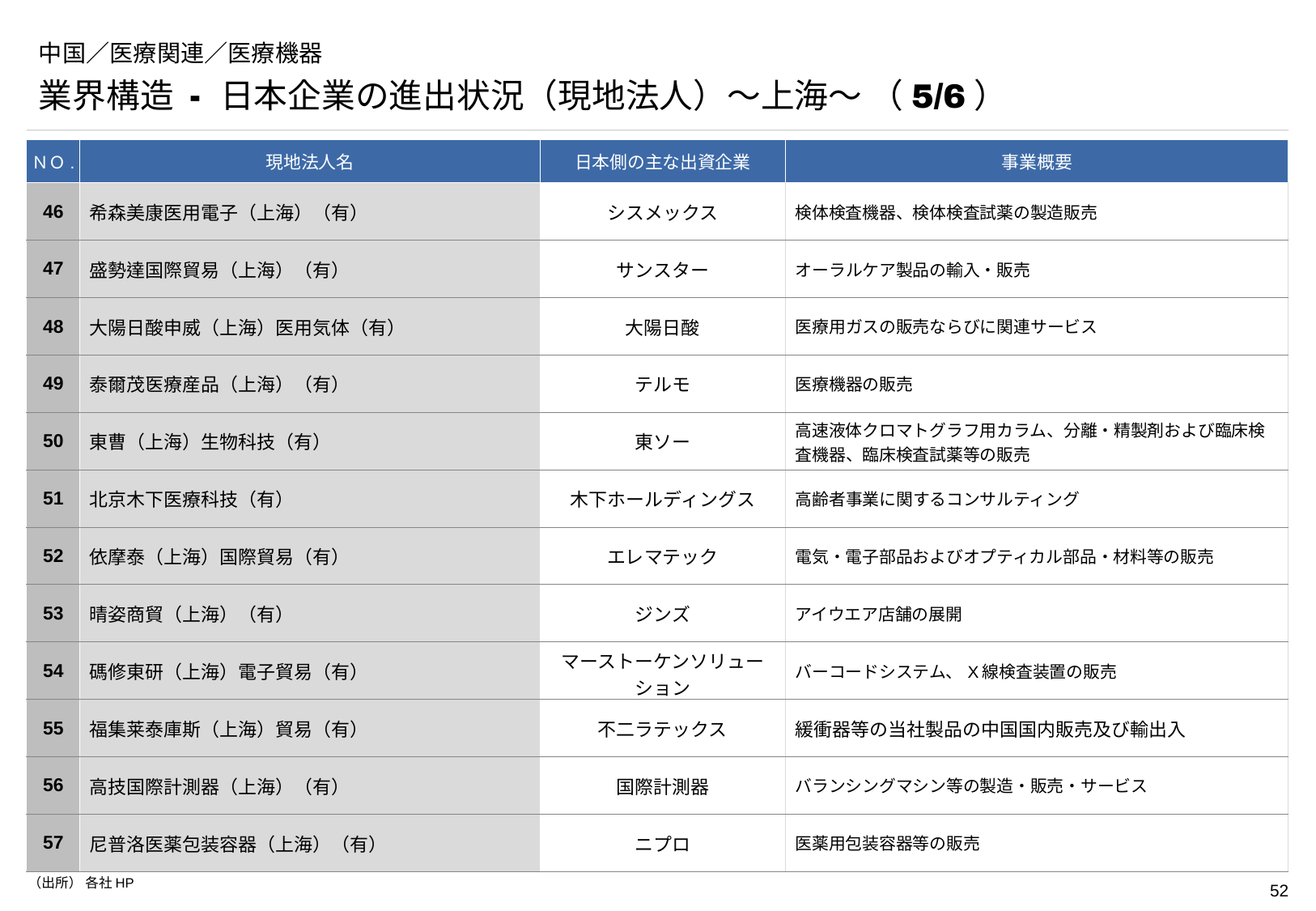

# 中国／医療関連／医療機器
業界構造 - 日本企業の進出状況（現地法人）～上海～ （5/6）
| ＮＯ. | 現地法人名 | 日本側の主な出資企業 | 事業概要 |
| --- | --- | --- | --- |
| 46 | 希森美康医用電子（上海）（有） | シスメックス | 検体検査機器、検体検査試薬の製造販売 |
| 47 | 盛勢達国際貿易（上海）（有） | サンスター | オーラルケア製品の輸入・販売 |
| 48 | 大陽日酸申威（上海）医用気体（有） | 大陽日酸 | 医療用ガスの販売ならびに関連サービス |
| 49 | 泰爾茂医療産品（上海）（有） | テルモ | 医療機器の販売 |
| 50 | 東曹（上海）生物科技（有） | 東ソー | 高速液体クロマトグラフ用カラム、分離・精製剤および臨床検査機器、臨床検査試薬等の販売 |
| 51 | 北京木下医療科技（有） | 木下ホールディングス | 高齢者事業に関するコンサルティング |
| 52 | 依摩泰（上海）国際貿易（有） | エレマテック | 電気・電子部品およびオプティカル部品・材料等の販売 |
| 53 | 晴姿商貿（上海）（有） | ジンズ | アイウエア店舗の展開 |
| 54 | 碼修東研（上海）電子貿易（有） | マーストーケンソリューション | バーコードシステム、X線検査装置の販売 |
| 55 | 福集莱泰庫斯（上海）貿易（有） | 不二ラテックス | 緩衝器等の当社製品の中国国内販売及び輸出入 |
| 56 | 高技国際計測器（上海）（有） | 国際計測器 | バランシングマシン等の製造・販売・サービス |
| 57 | 尼普洛医薬包装容器（上海）（有） | ニプロ | 医薬用包装容器等の販売 |
（出所） 各社HP